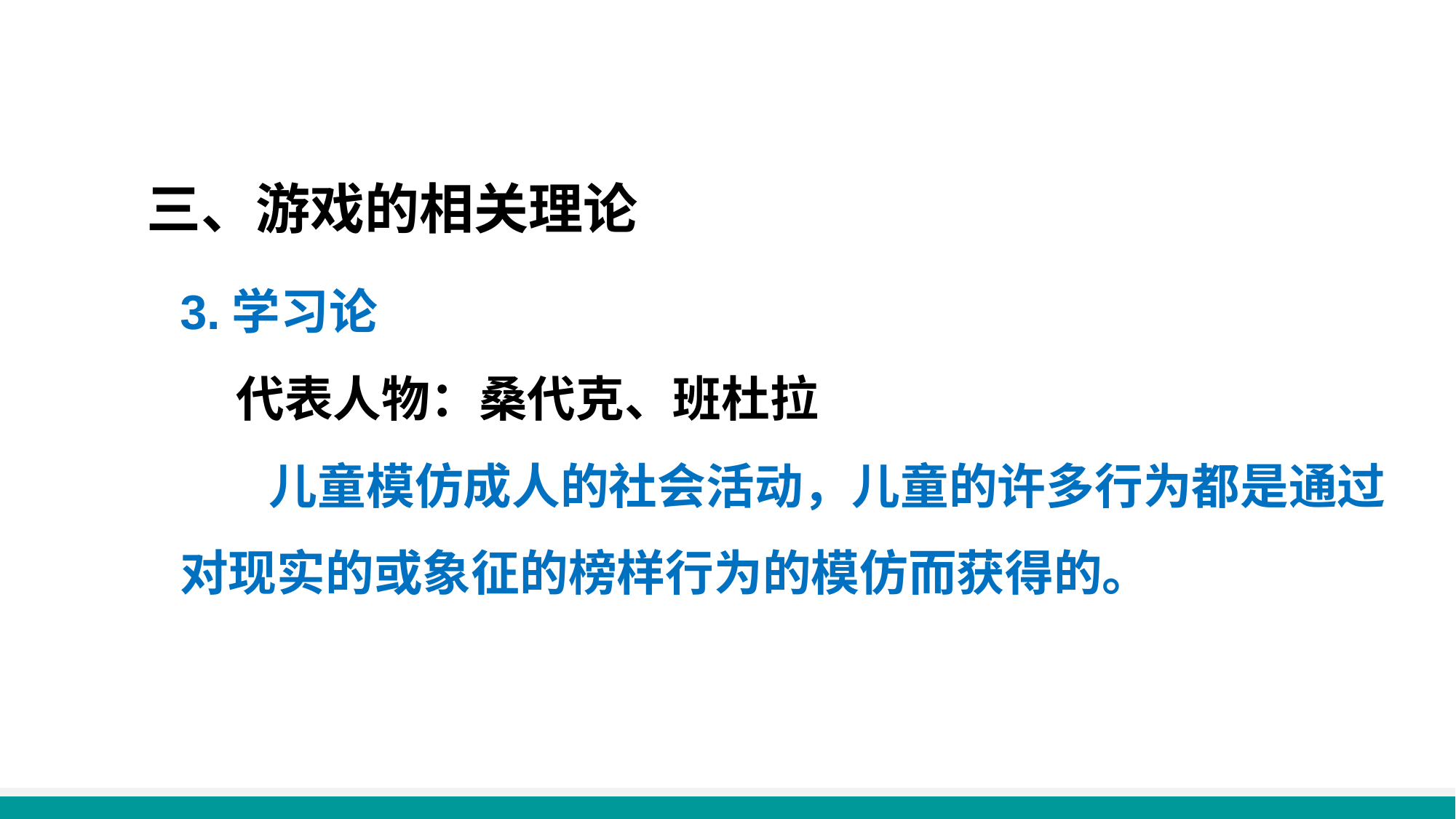

三、游戏的相关理论
3.学习论
    代表人物：桑代克、班杜拉
       儿童模仿成人的社会活动，儿童的许多行为都是通过对现实的或象征的榜样行为的模仿而获得的。
16